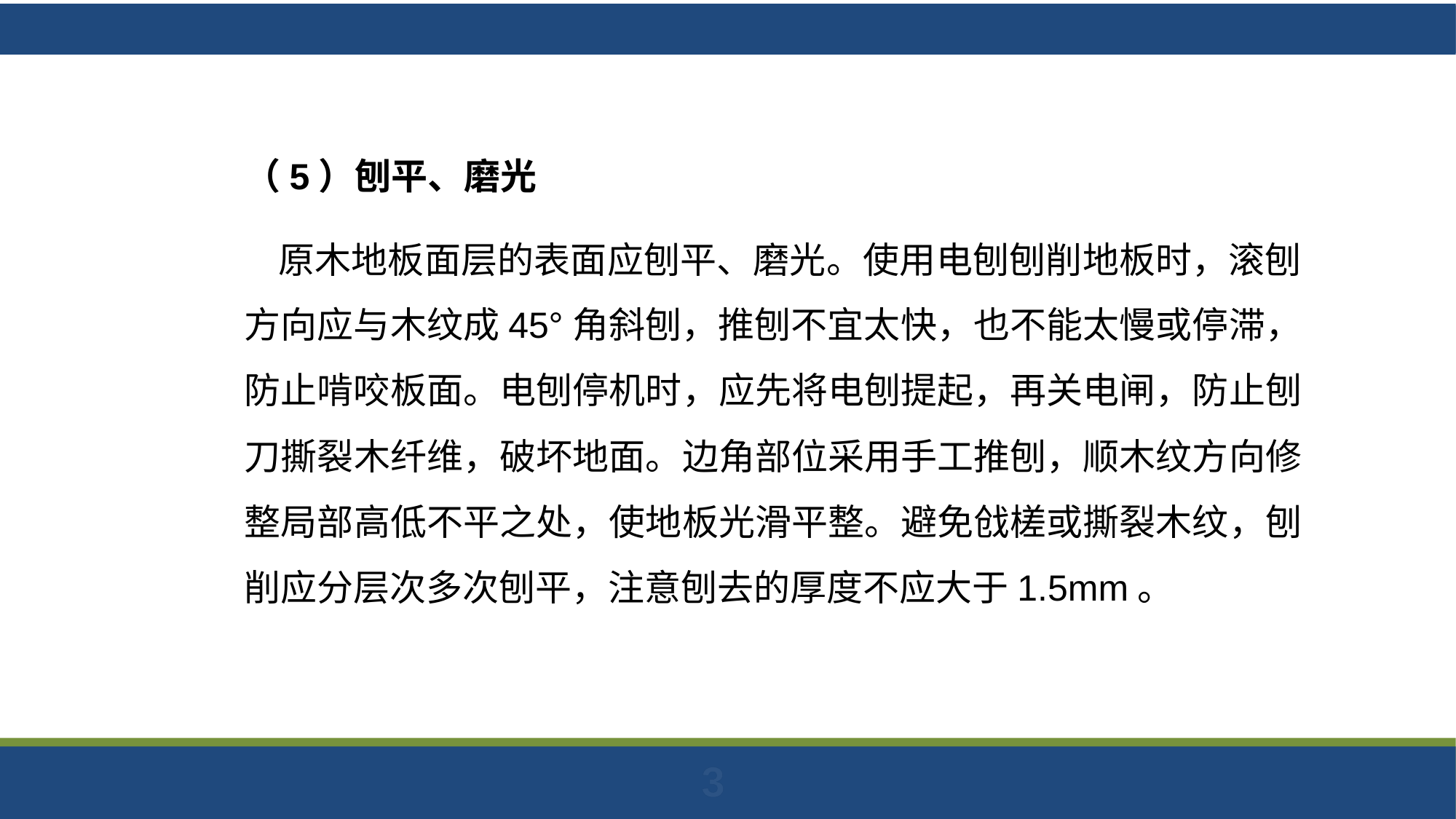

（5）刨平、磨光
   原木地板面层的表面应刨平、磨光。使用电刨刨削地板时，滚刨方向应与木纹成45°角斜刨，推刨不宜太快，也不能太慢或停滞，防止啃咬板面。电刨停机时，应先将电刨提起，再关电闸，防止刨刀撕裂木纤维，破坏地面。边角部位采用手工推刨，顺木纹方向修整局部高低不平之处，使地板光滑平整。避免戗槎或撕裂木纹，刨削应分层次多次刨平，注意刨去的厚度不应大于1.5mm。

3